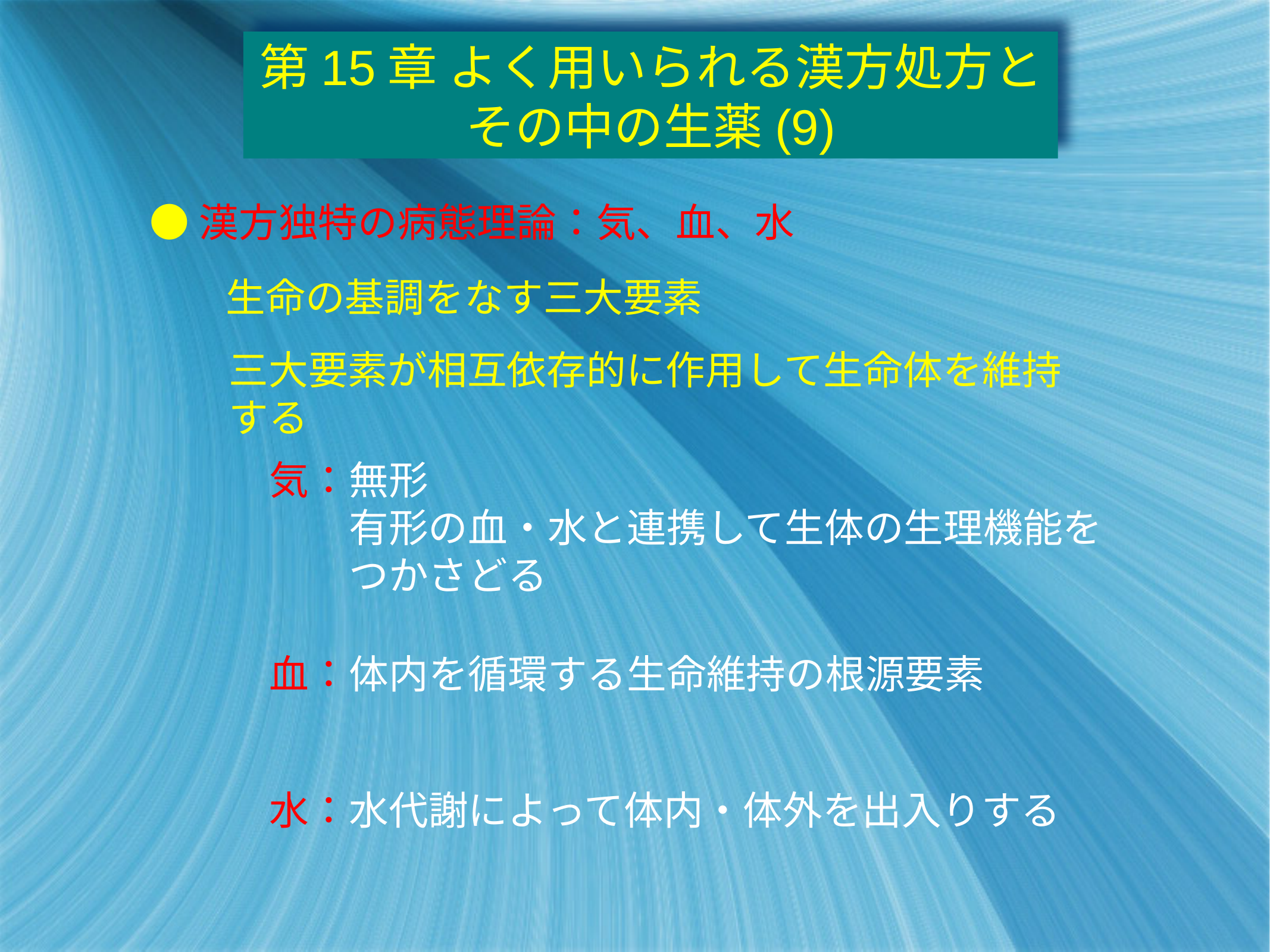

# 第15章 よく用いられる漢方処方とその中の生薬(9)
●漢方独特の病態理論：気、血、水
生命の基調をなす三大要素
三大要素が相互依存的に作用して生命体を維持する
気：無形
　　有形の血・水と連携して生体の生理機能を
　　つかさどる
血：体内を循環する生命維持の根源要素
水：水代謝によって体内・体外を出入りする